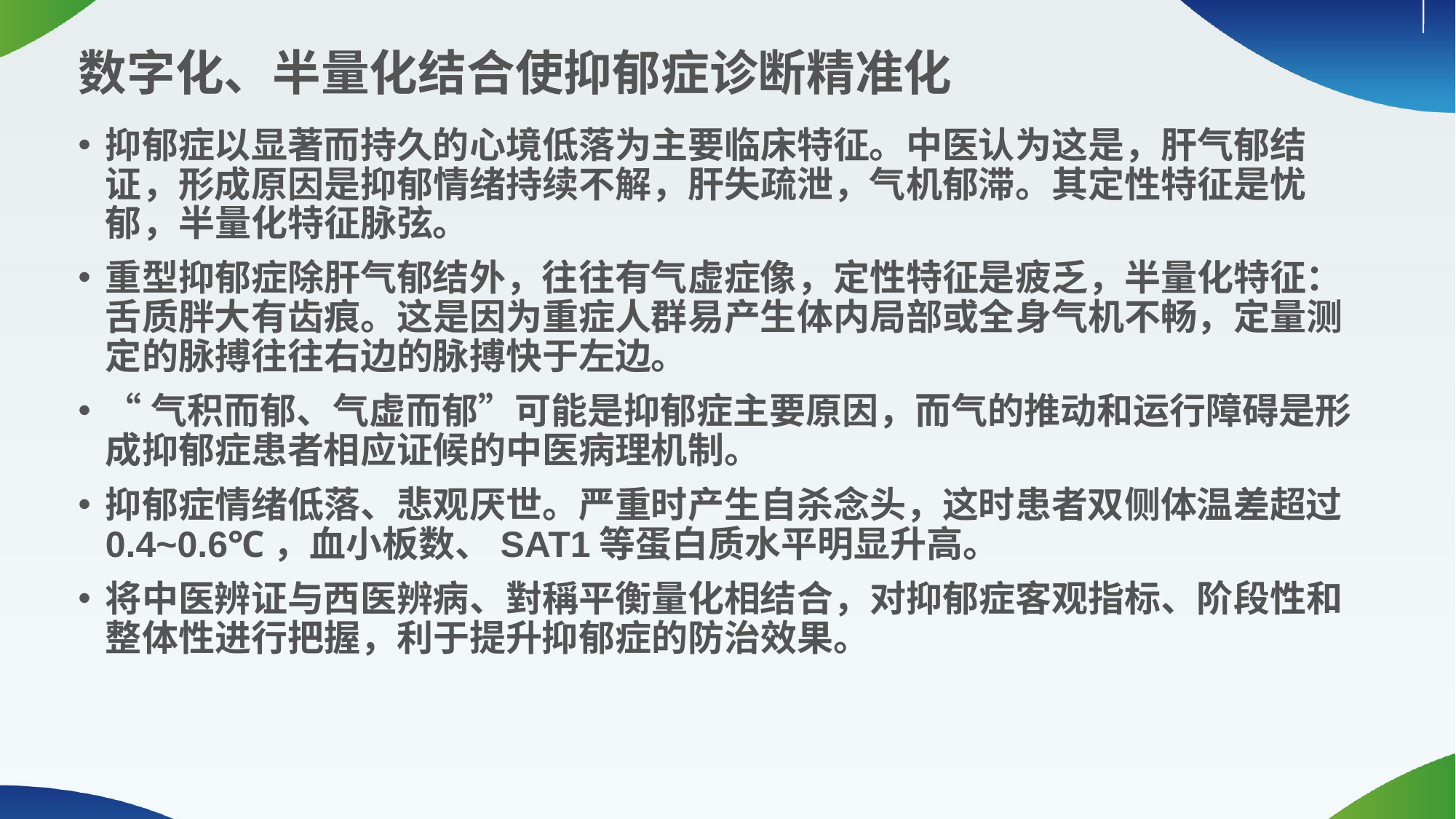

# 数字化、半量化结合使抑郁症诊断精准化
抑郁症以显著而持久的心境低落为主要临床特征。中医认为这是，肝气郁结证，形成原因是抑郁情绪持续不解，肝失疏泄，气机郁滞。其定性特征是忧郁，半量化特征脉弦。
重型抑郁症除肝气郁结外，往往有气虚症像，定性特征是疲乏，半量化特征：舌质胖大有齿痕。这是因为重症人群易产生体内局部或全身气机不畅，定量测定的脉搏往往右边的脉搏快于左边。
“气积而郁、气虚而郁”可能是抑郁症主要原因，而气的推动和运行障碍是形成抑郁症患者相应证候的中医病理机制。
抑郁症情绪低落、悲观厌世。严重时产生自杀念头，这时患者双侧体温差超过0.4~0.6℃，血小板数、SAT1等蛋白质水平明显升高。
将中医辨证与西医辨病、對稱平衡量化相结合，对抑郁症客观指标、阶段性和整体性进行把握，利于提升抑郁症的防治效果。